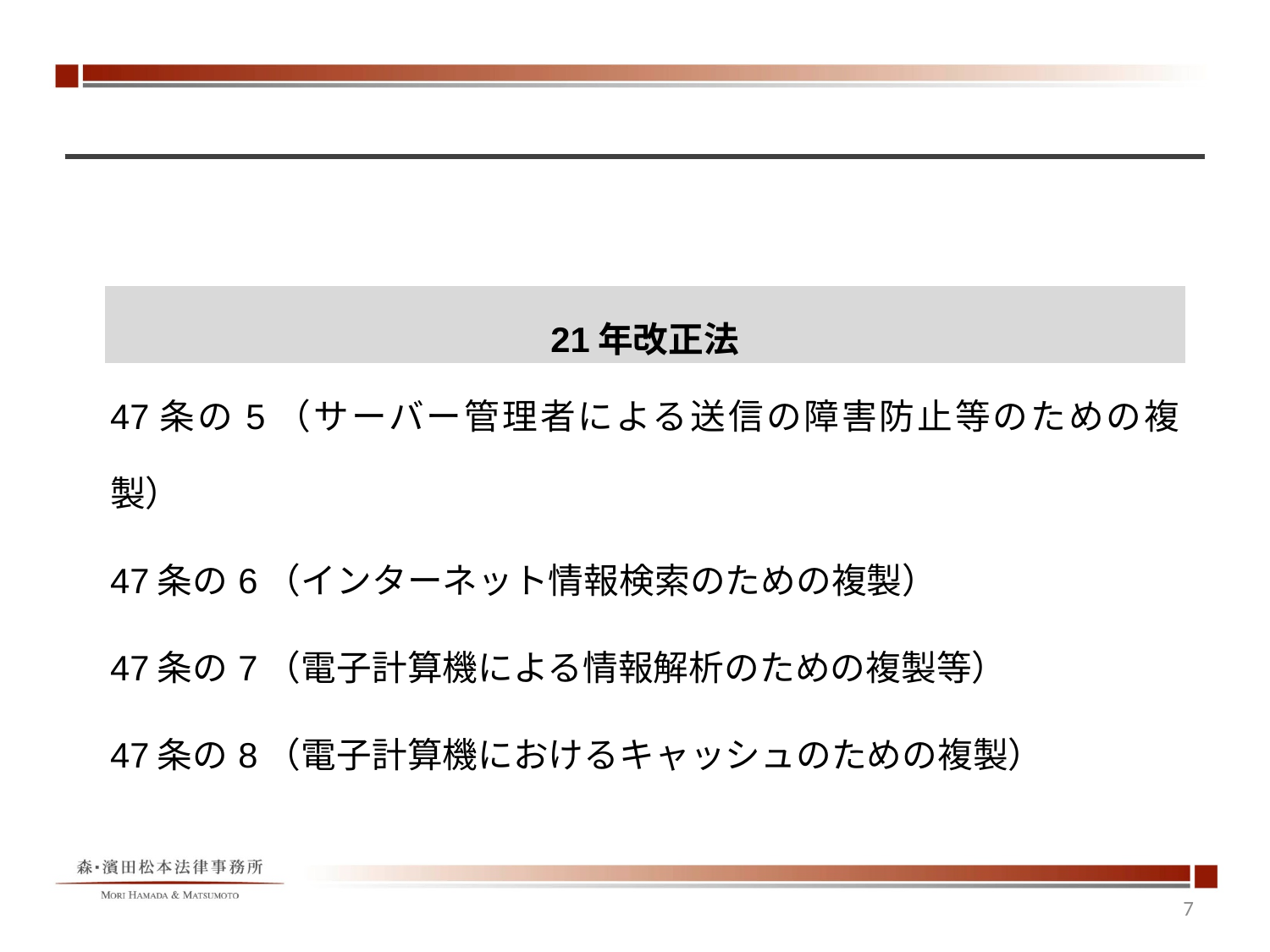

#
| 21年改正法 |
| --- |
| 47条の5（サーバー管理者による送信の障害防止等のための複製） 47条の6（インターネット情報検索のための複製） 47条の7（電子計算機による情報解析のための複製等） 47条の8（電子計算機におけるキャッシュのための複製） |
7